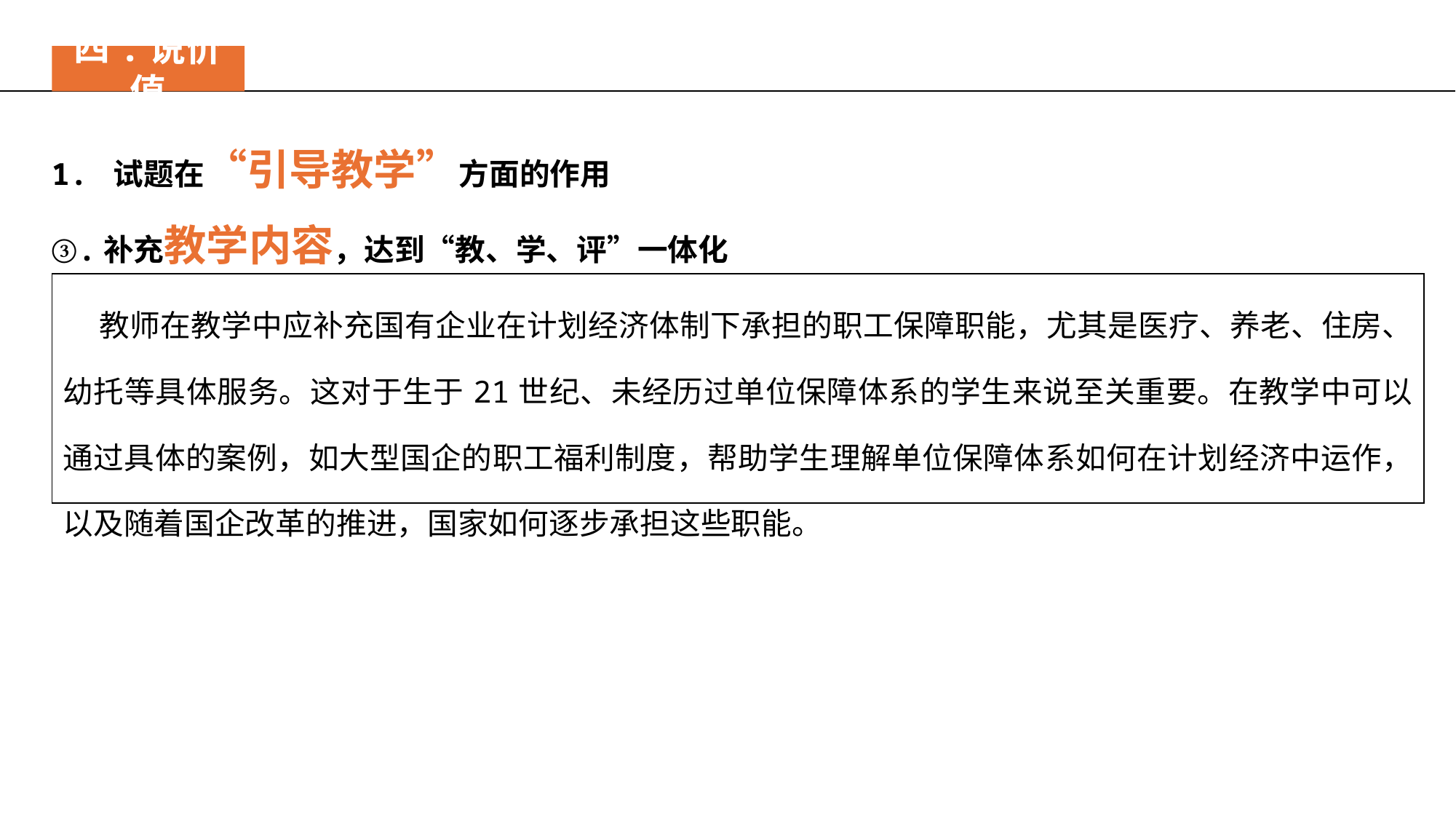

四.说价值
1. 试题在“引导教学”方面的作用
③.补充教学内容，达到“教、学、评”一体化

| 教师在教学中应补充国有企业在计划经济体制下承担的职工保障职能，尤其是医疗、养老、住房、幼托等具体服务。这对于生于21世纪、未经历过单位保障体系的学生来说至关重要。在教学中可以通过具体的案例，如大型国企的职工福利制度，帮助学生理解单位保障体系如何在计划经济中运作，以及随着国企改革的推进，国家如何逐步承担这些职能。 |
| --- |